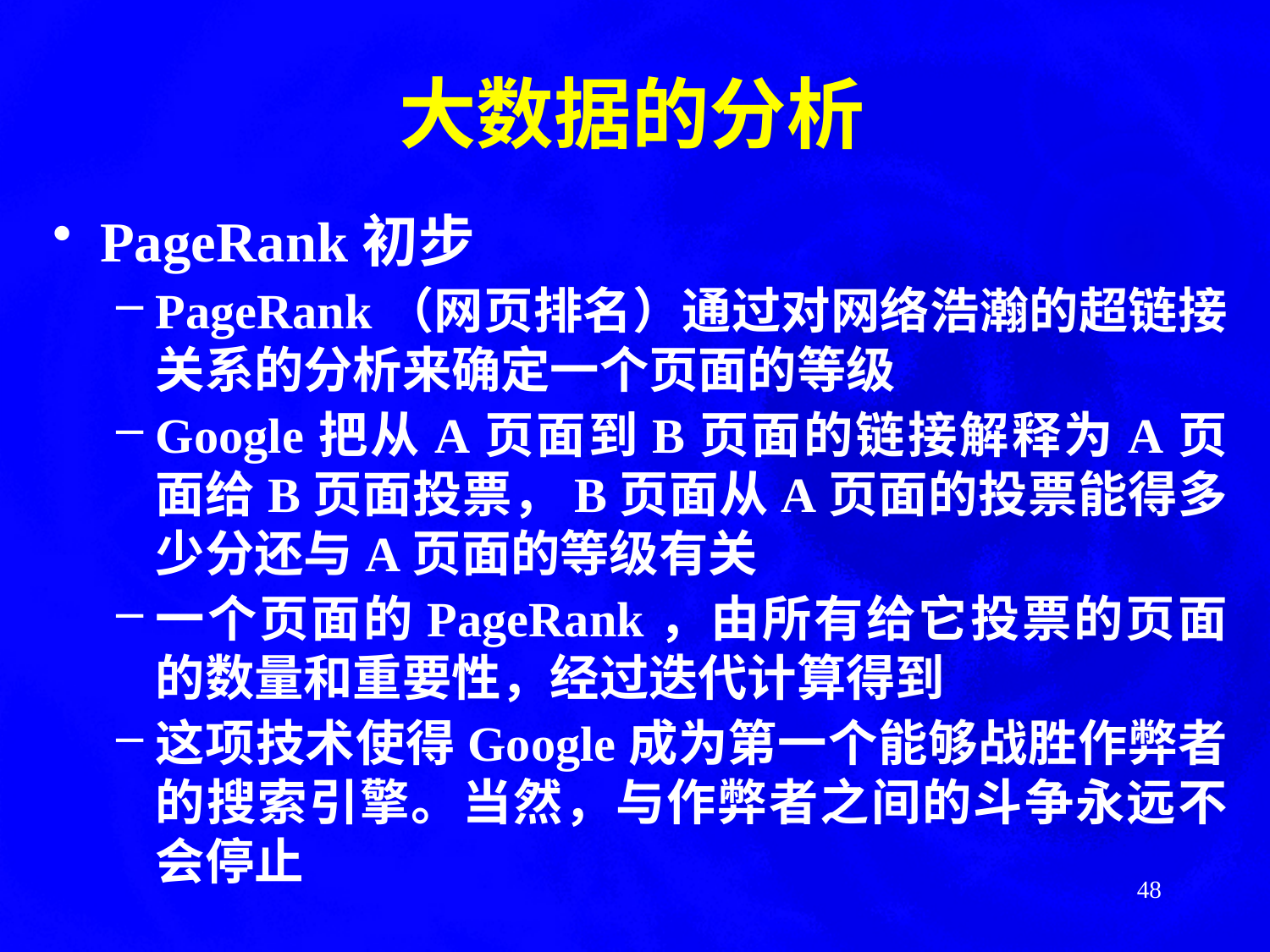

# 大数据的分析
PageRank初步
PageRank（网页排名）通过对网络浩瀚的超链接关系的分析来确定一个页面的等级
Google把从A页面到B页面的链接解释为A页面给B页面投票，B页面从A页面的投票能得多少分还与A页面的等级有关
一个页面的PageRank，由所有给它投票的页面的数量和重要性，经过迭代计算得到
这项技术使得Google成为第一个能够战胜作弊者的搜索引擎。当然，与作弊者之间的斗争永远不会停止
48